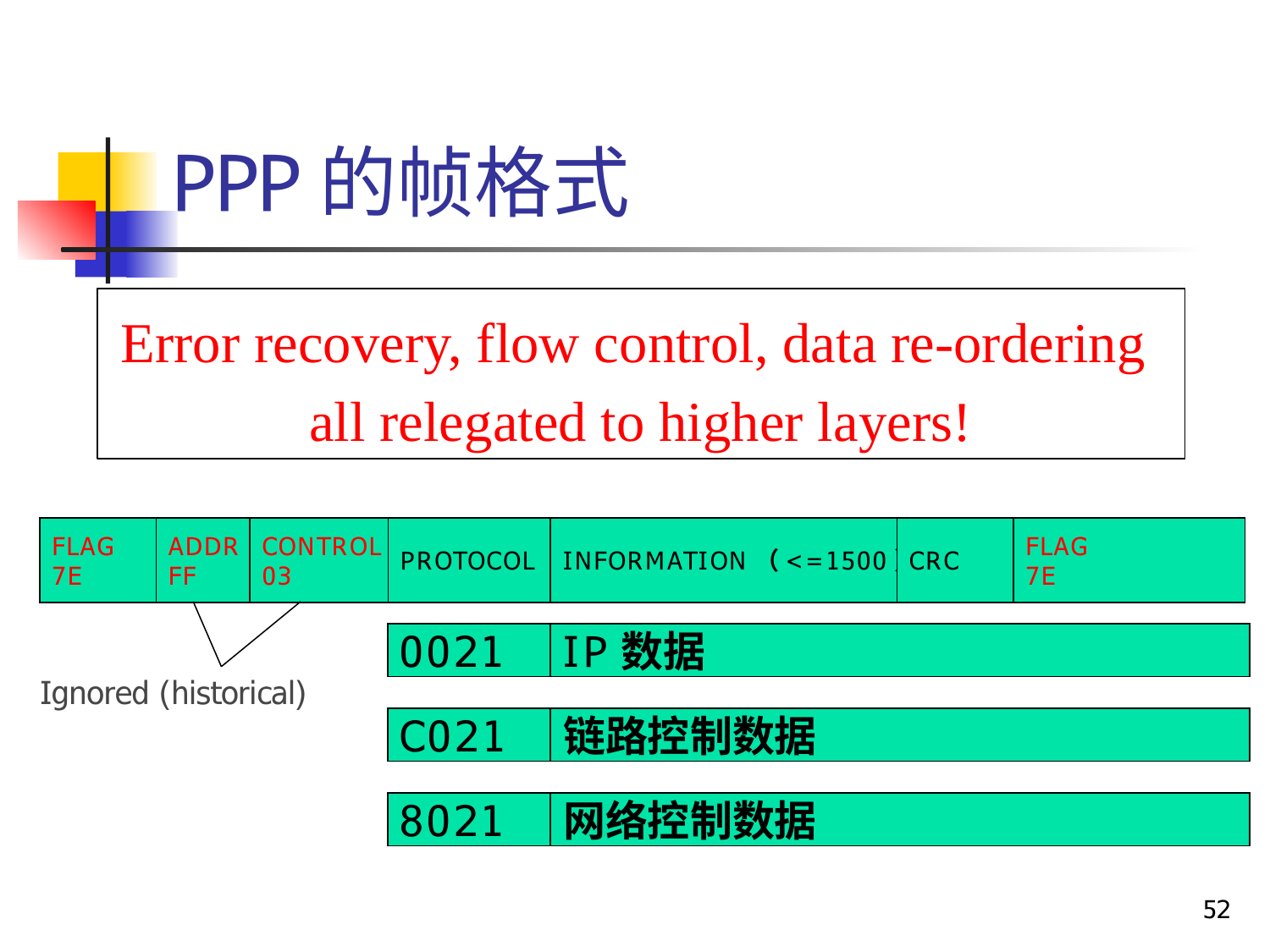

# PPP的帧格式
Error recovery, flow control, data re-ordering
all relegated to higher layers!
FLAG
7E
ADDR
FF
CONTROL
03
PROTOCOL
INFORMATION（<=1500）
CRC
FLAG
7E
0021
IP数据
Ignored (historical)
C021
链路控制数据
8021
网络控制数据
52